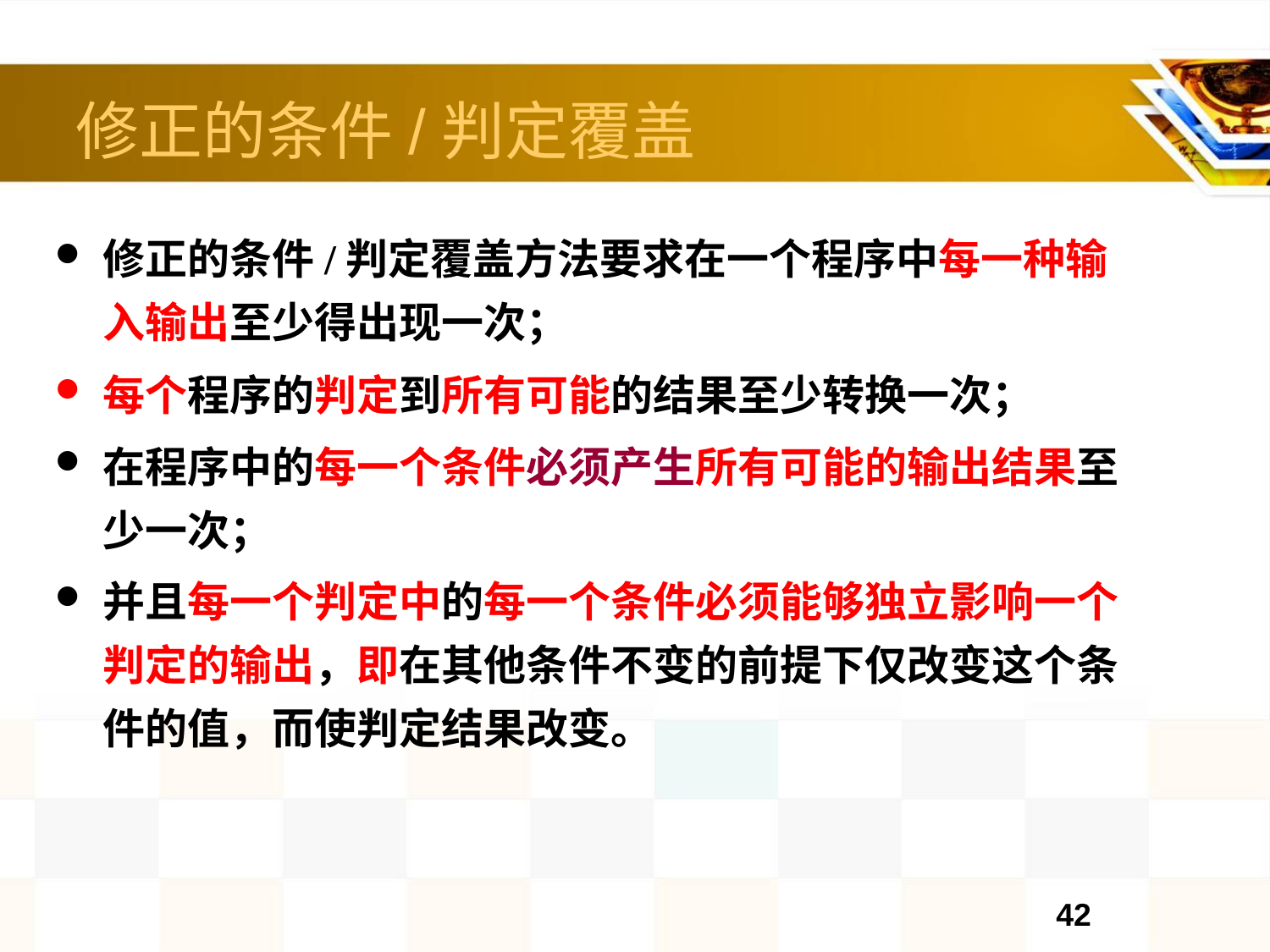

# 修正的条件/判定覆盖
修正的条件/判定覆盖方法要求在一个程序中每一种输入输出至少得出现一次；
每个程序的判定到所有可能的结果至少转换一次；
在程序中的每一个条件必须产生所有可能的输出结果至少一次；
并且每一个判定中的每一个条件必须能够独立影响一个判定的输出，即在其他条件不变的前提下仅改变这个条件的值，而使判定结果改变。